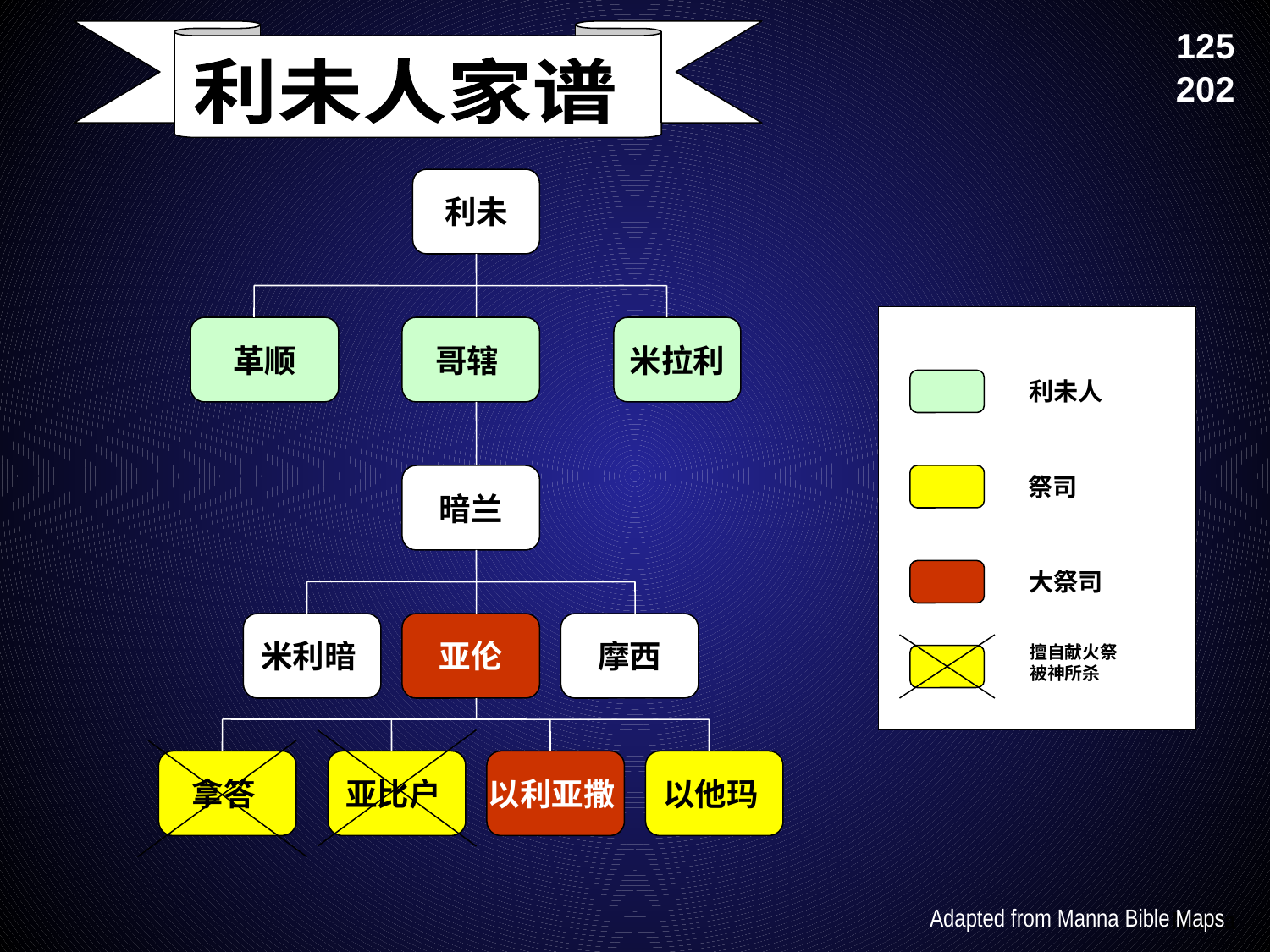

# Levi's Family Tree
125
202

利未人家谱
利未

革顺
哥辖
米拉利

利未人

暗兰

祭司

大祭司

米利暗
亚伦
摩西

擅自献火祭
被神所杀

拿答
亚比户
以利亚撒
以他玛
Adapted from Manna Bible Maps
Manna